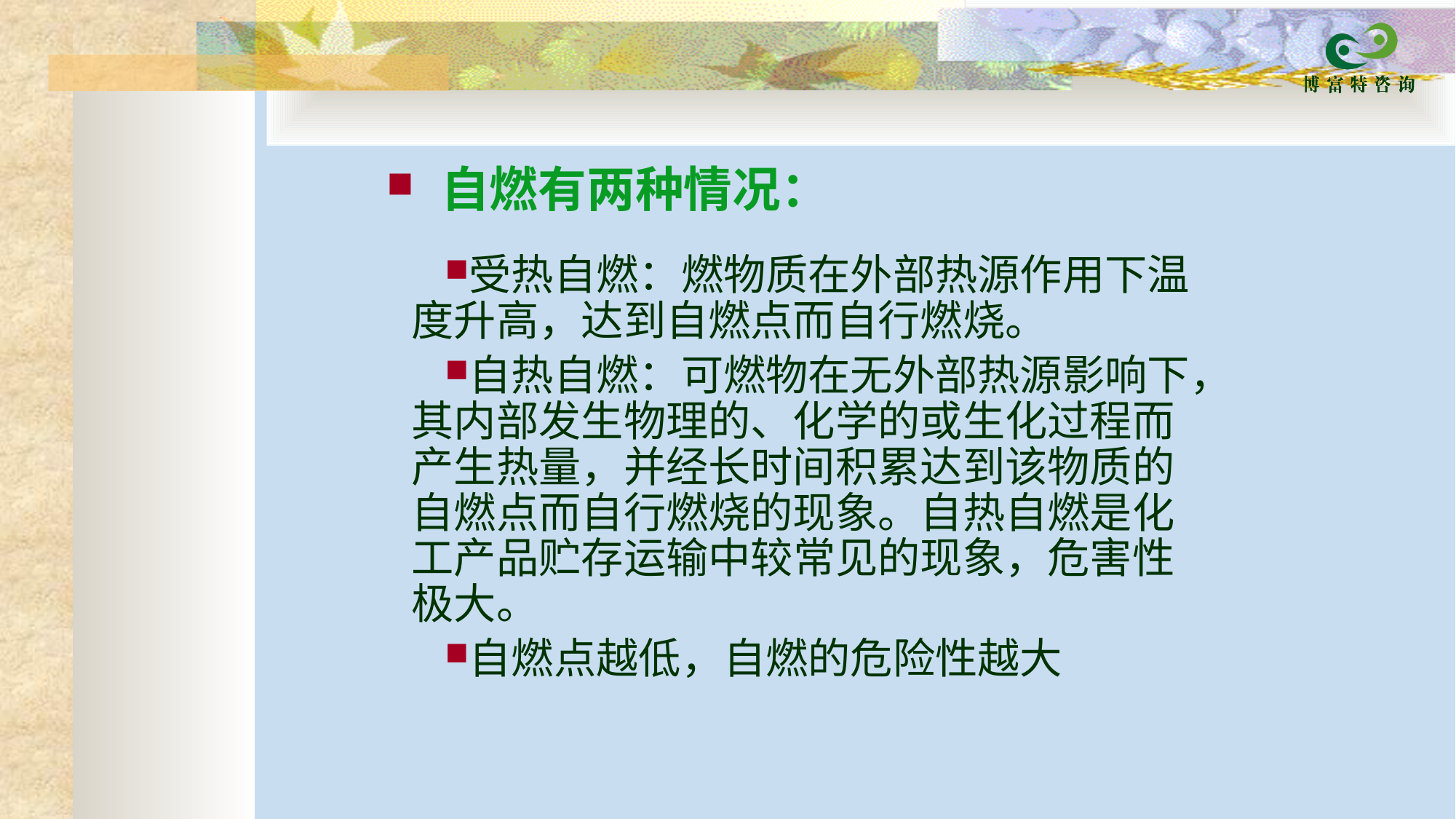

自燃有两种情况：
受热自燃：燃物质在外部热源作用下温度升高，达到自燃点而自行燃烧。
自热自燃：可燃物在无外部热源影响下，其内部发生物理的、化学的或生化过程而产生热量，并经长时间积累达到该物质的自燃点而自行燃烧的现象。自热自燃是化工产品贮存运输中较常见的现象，危害性极大。
自燃点越低，自燃的危险性越大